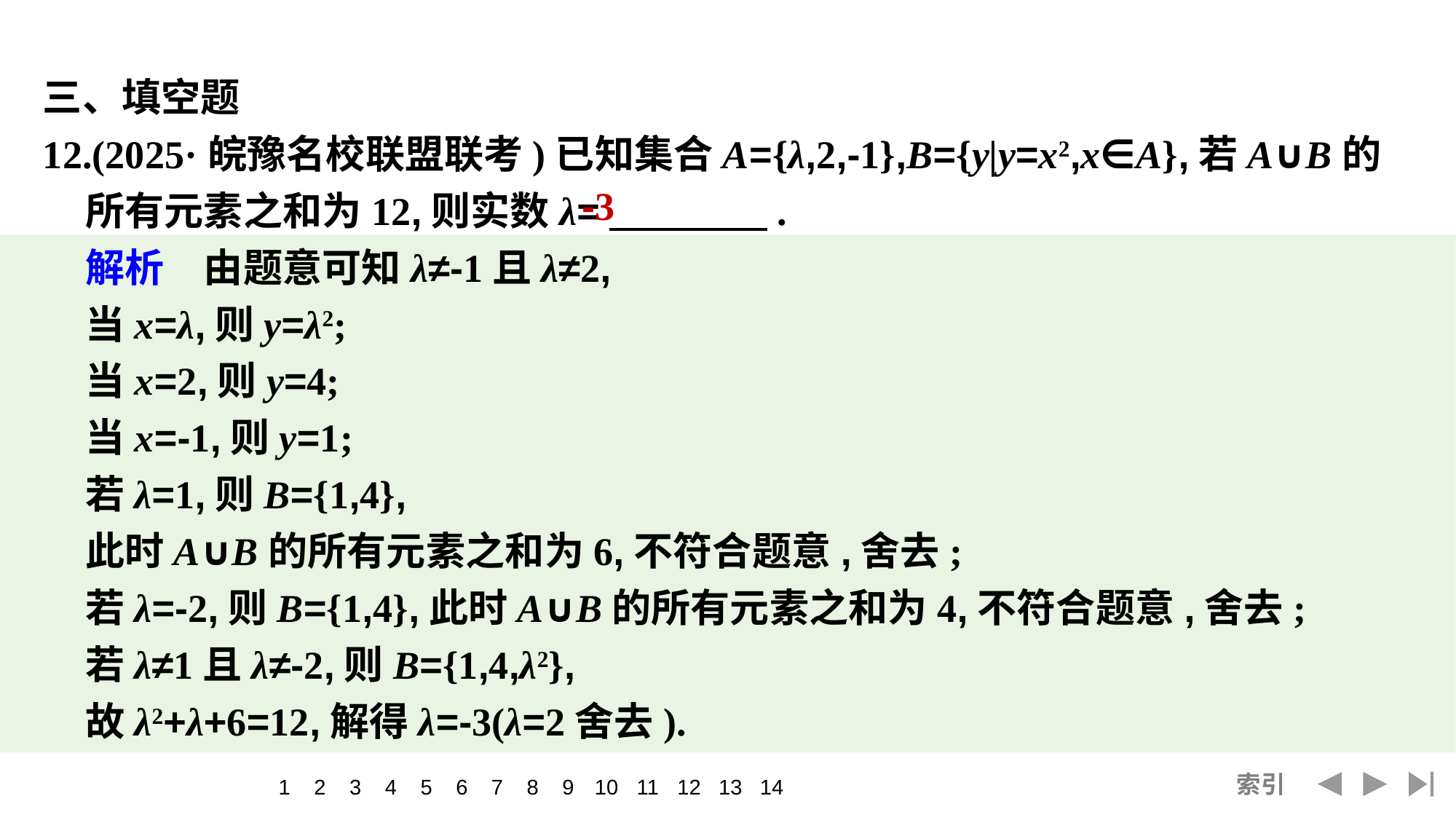

三、填空题
12.(2025·皖豫名校联盟联考)已知集合A={λ,2,-1},B={y|y=x2,x∈A},若A∪B的所有元素之和为12,则实数λ=　　　　.
	解析　由题意可知λ≠-1且λ≠2,
	当x=λ,则y=λ2;
	当x=2,则y=4;
	当x=-1,则y=1;
	若λ=1,则B={1,4},
	此时A∪B的所有元素之和为6,不符合题意,舍去;
	若λ=-2,则B={1,4},此时A∪B的所有元素之和为4,不符合题意,舍去;
	若λ≠1且λ≠-2,则B={1,4,λ2},
	故λ2+λ+6=12,解得λ=-3(λ=2舍去).
-3